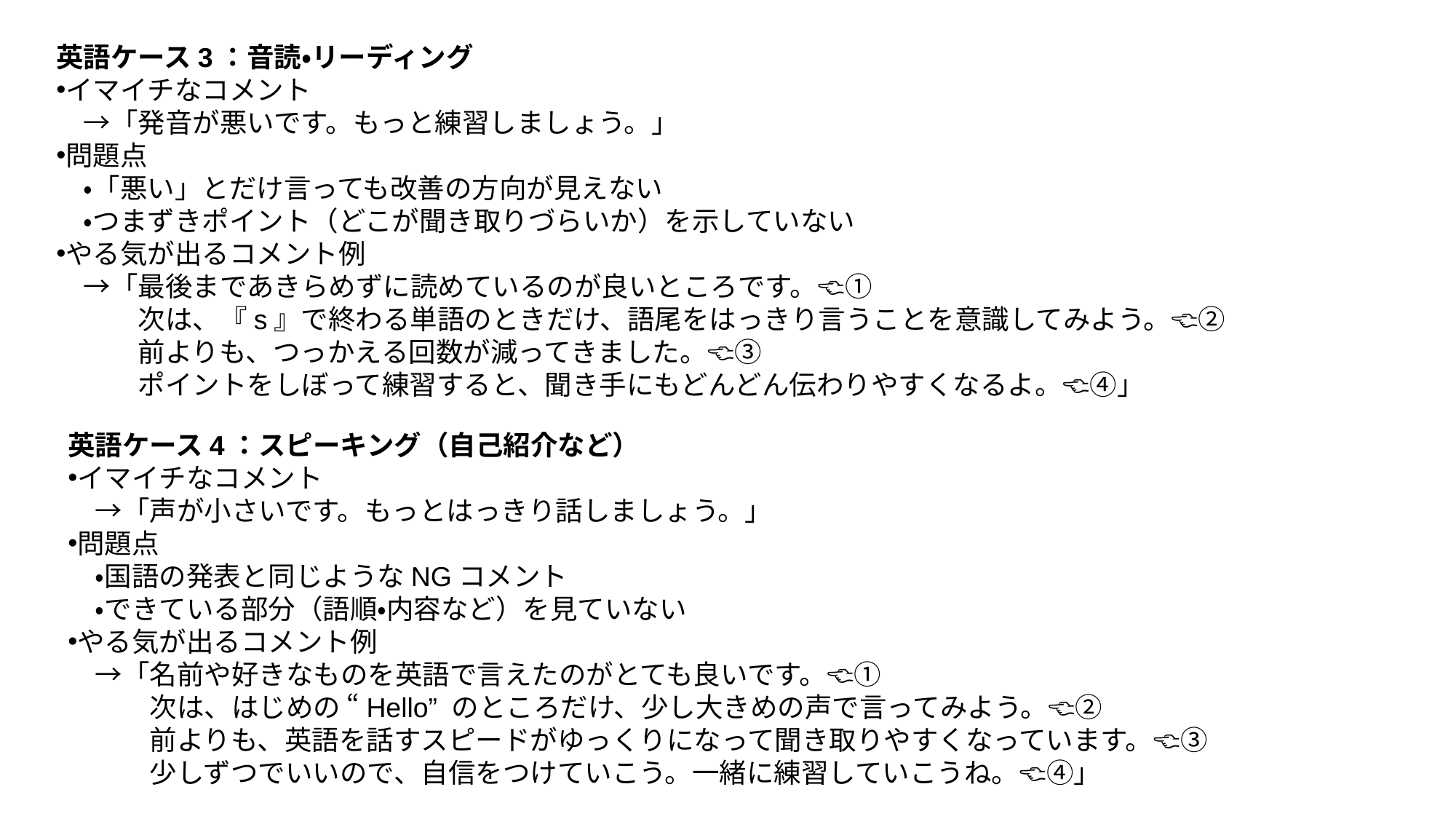

英語ケース3：音読・リーディング
イマイチなコメント
　→「発音が悪いです。もっと練習しましょう。」
問題点
　・「悪い」とだけ言っても改善の方向が見えない
　・つまずきポイント（どこが聞き取りづらいか）を示していない
やる気が出るコメント例
　→「最後まであきらめずに読めているのが良いところです。👈①
　　　次は、『s』で終わる単語のときだけ、語尾をはっきり言うことを意識してみよう。👈②
　　　前よりも、つっかえる回数が減ってきました。👈③
　　　ポイントをしぼって練習すると、聞き手にもどんどん伝わりやすくなるよ。👈④」
英語ケース4：スピーキング（自己紹介など）
イマイチなコメント
　→「声が小さいです。もっとはっきり話しましょう。」
問題点
　・国語の発表と同じようなNGコメント
　・できている部分（語順・内容など）を見ていない
やる気が出るコメント例
　→「名前や好きなものを英語で言えたのがとても良いです。👈①
　　　次は、はじめの “Hello” のところだけ、少し大きめの声で言ってみよう。👈②
　　　前よりも、英語を話すスピードがゆっくりになって聞き取りやすくなっています。👈③
　　　少しずつでいいので、自信をつけていこう。一緒に練習していこうね。👈④」